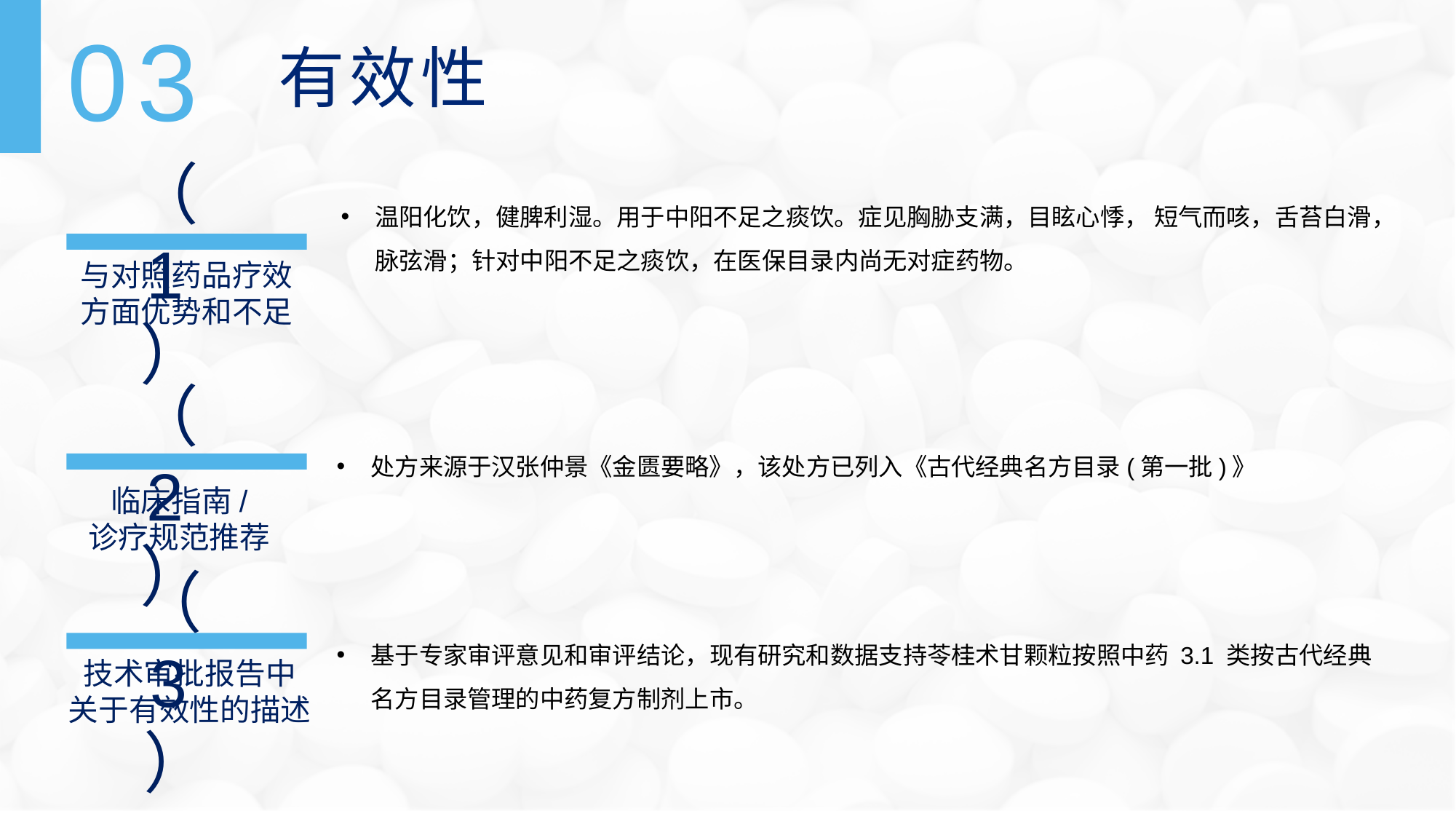

03
有效性
（1）
温阳化饮，健脾利湿。用于中阳不足之痰饮。症见胸胁支满，目眩心悸， 短气而咳，舌苔白滑，脉弦滑；针对中阳不足之痰饮，在医保目录内尚无对症药物。

与对照药品疗效方面优势和不足
（2）
处方来源于汉张仲景《金匮要略》，该处方已列入《古代经典名方目录(第一批)》

临床指南/
诊疗规范推荐
（3）
基于专家审评意见和审评结论，现有研究和数据支持苓桂术甘颗粒按照中药 3.1 类按古代经典名方目录管理的中药复方制剂上市。

技术审批报告中
关于有效性的描述